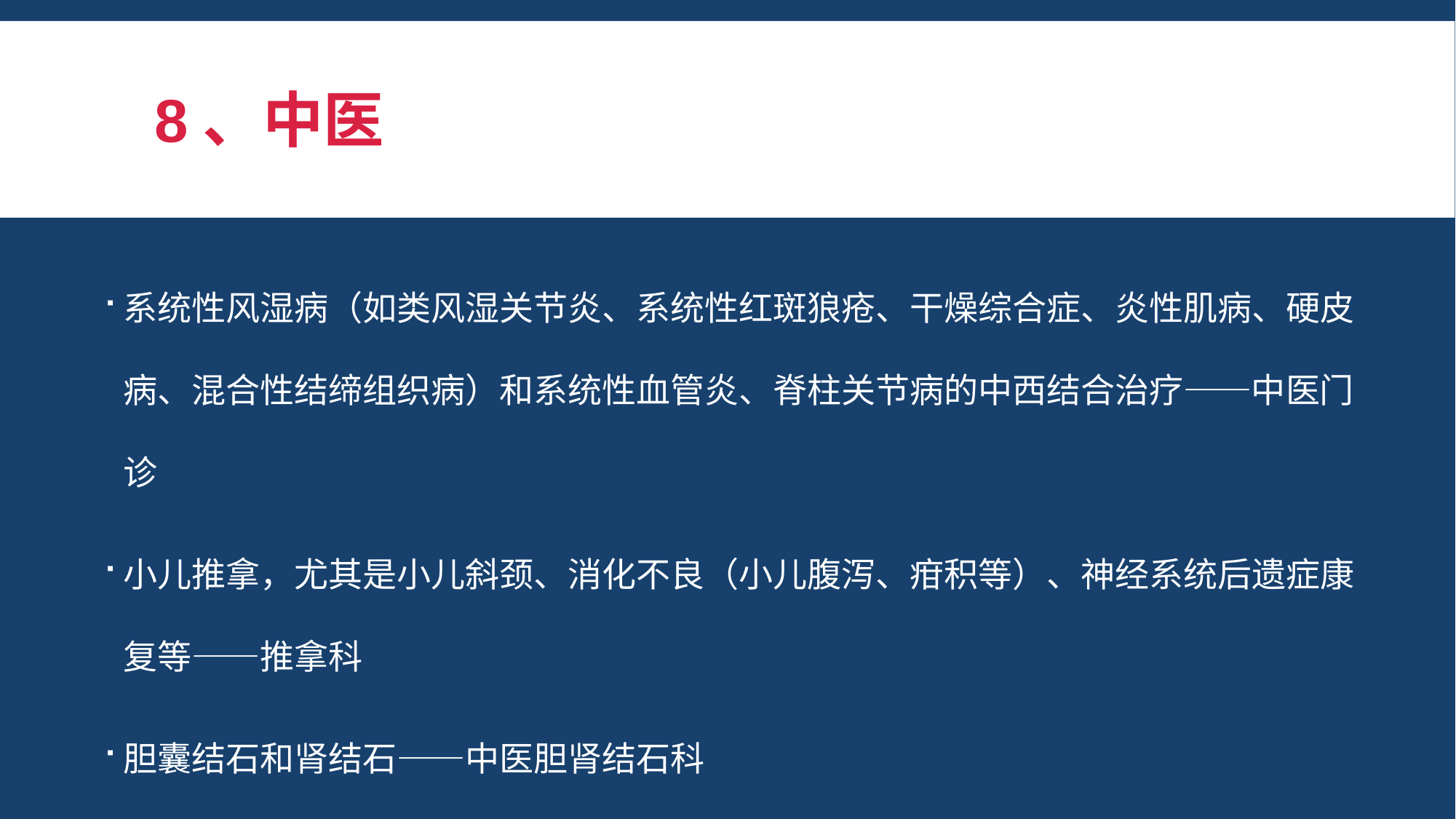

# 8、中医
系统性风湿病（如类风湿关节炎、系统性红斑狼疮、干燥综合症、炎性肌病、硬皮病、混合性结缔组织病）和系统性血管炎、脊柱关节病的中西结合治疗——中医门诊
小儿推拿，尤其是小儿斜颈、消化不良（小儿腹泻、疳积等）、神经系统后遗症康复等——推拿科
胆囊结石和肾结石——中医胆肾结石科